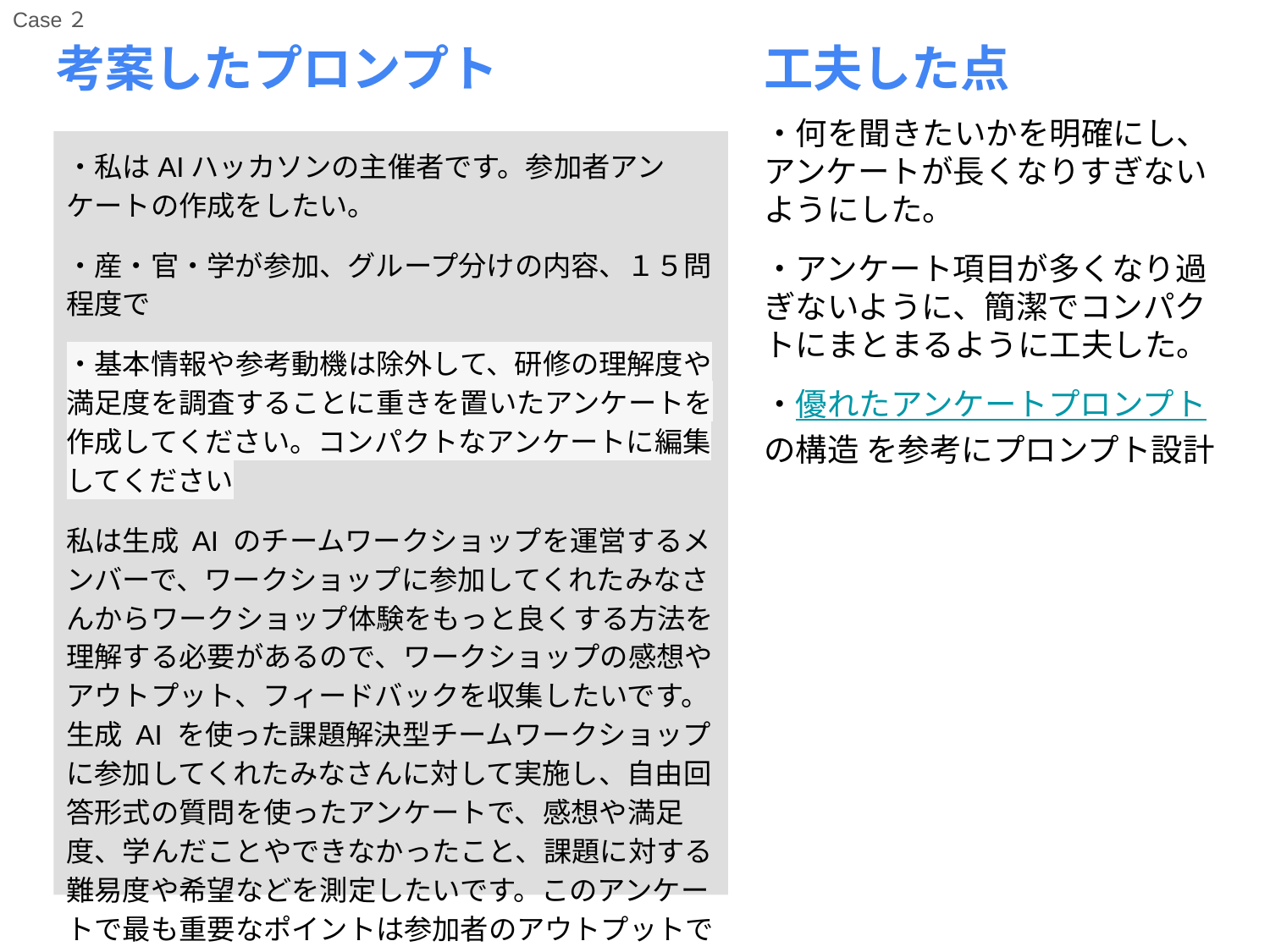

Case２
# 考案したプロンプト
工夫した点
・何を聞きたいかを明確にし、アンケートが長くなりすぎないようにした。
・アンケート項目が多くなり過ぎないように、簡潔でコンパクトにまとまるように工夫した。
・優れたアンケートプロンプトの構造 を参考にプロンプト設計

・私はAIハッカソンの主催者です。参加者アンケートの作成をしたい。
・産・官・学が参加、グループ分けの内容、１５問程度で
・基本情報や参考動機は除外して、研修の理解度や満足度を調査することに重きを置いたアンケートを作成してください。コンパクトなアンケートに編集してください
私は生成 AI のチームワークショップを運営するメンバーで、ワークショップに参加してくれたみなさんからワークショップ体験をもっと良くする方法を理解する必要があるので、ワークショップの感想やアウトプット、フィードバックを収集したいです。生成 AI を使った課題解決型チームワークショップに参加してくれたみなさんに対して実施し、自由回答形式の質問を使ったアンケートで、感想や満足度、学んだことやできなかったこと、課題に対する難易度や希望などを測定したいです。このアンケートで最も重要なポイントは参加者のアウトプットです。